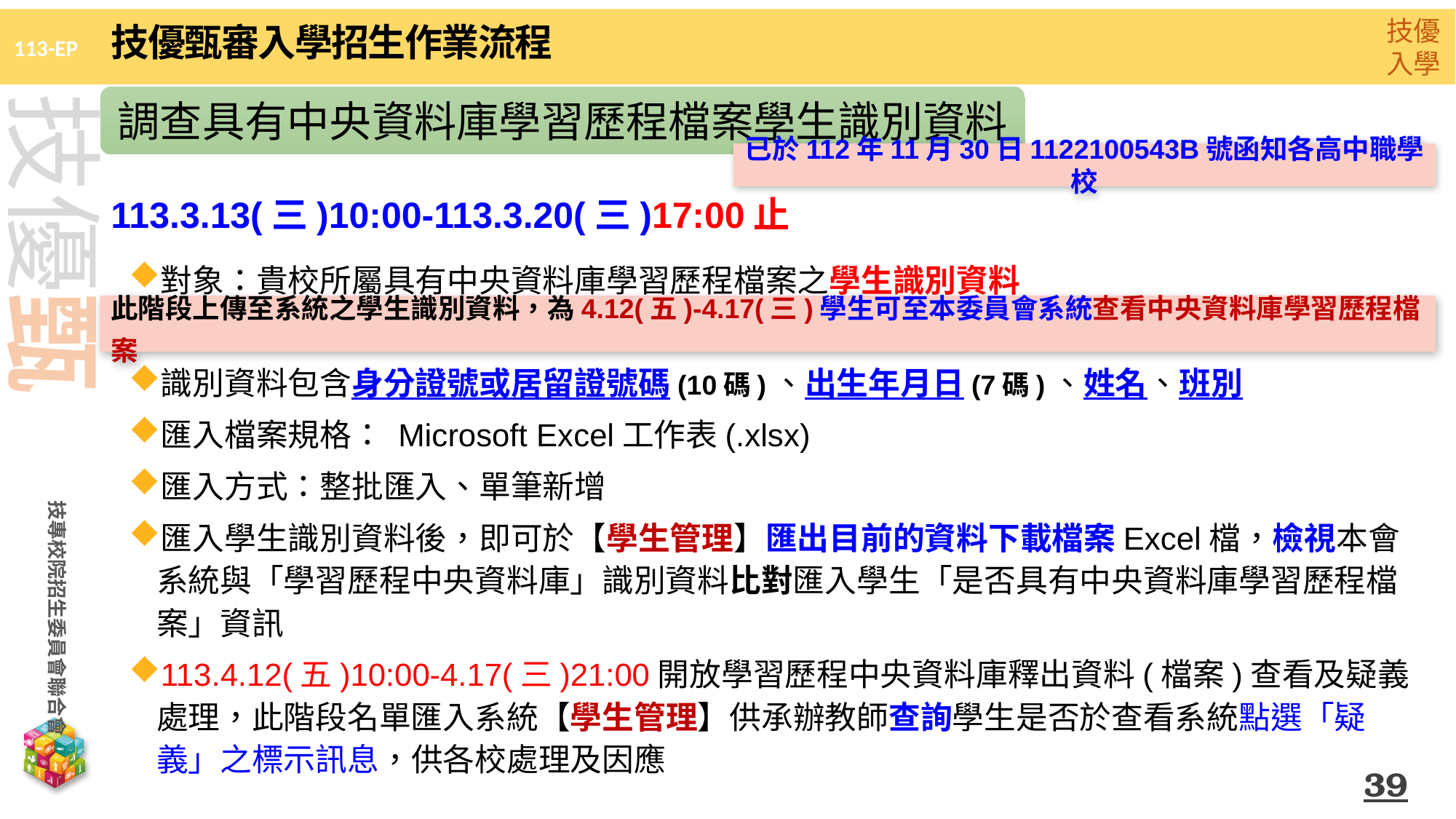

技優甄審入學招生作業流程
調查具有中央資料庫學習歷程檔案學生識別資料
已於112年11月30日1122100543B號函知各高中職學校
113.3.13(三)10:00-113.3.20(三)17:00止
對象：貴校所屬具有中央資料庫學習歷程檔案之學生識別資料

識別資料包含身分證號或居留證號碼(10碼)、出生年月日(7碼)、姓名、班別
匯入檔案規格： Microsoft Excel工作表(.xlsx)
匯入方式：整批匯入、單筆新增
匯入學生識別資料後，即可於【學生管理】匯出目前的資料下載檔案Excel檔，檢視本會系統與「學習歷程中央資料庫」識別資料比對匯入學生「是否具有中央資料庫學習歷程檔案」資訊
113.4.12(五)10:00-4.17(三)21:00開放學習歷程中央資料庫釋出資料(檔案)查看及疑義處理，此階段名單匯入系統【學生管理】供承辦教師查詢學生是否於查看系統點選「疑義」之標示訊息，供各校處理及因應
此階段上傳至系統之學生識別資料，為4.12(五)-4.17(三)學生可至本委員會系統查看中央資料庫學習歷程檔案